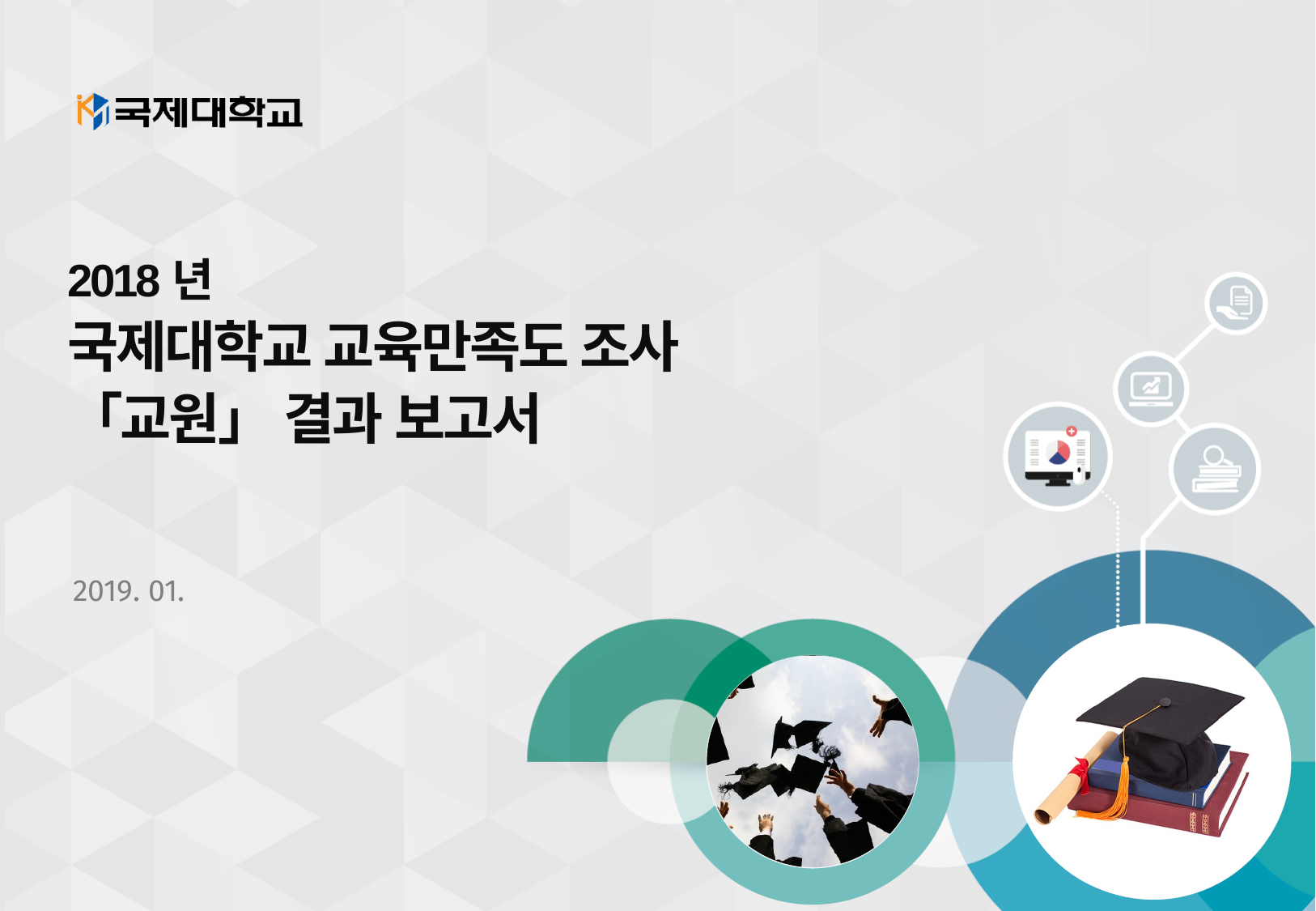

2018년

국제대학교 교육만족도 조사
「교원」 결과 보고서
 2019. 01.